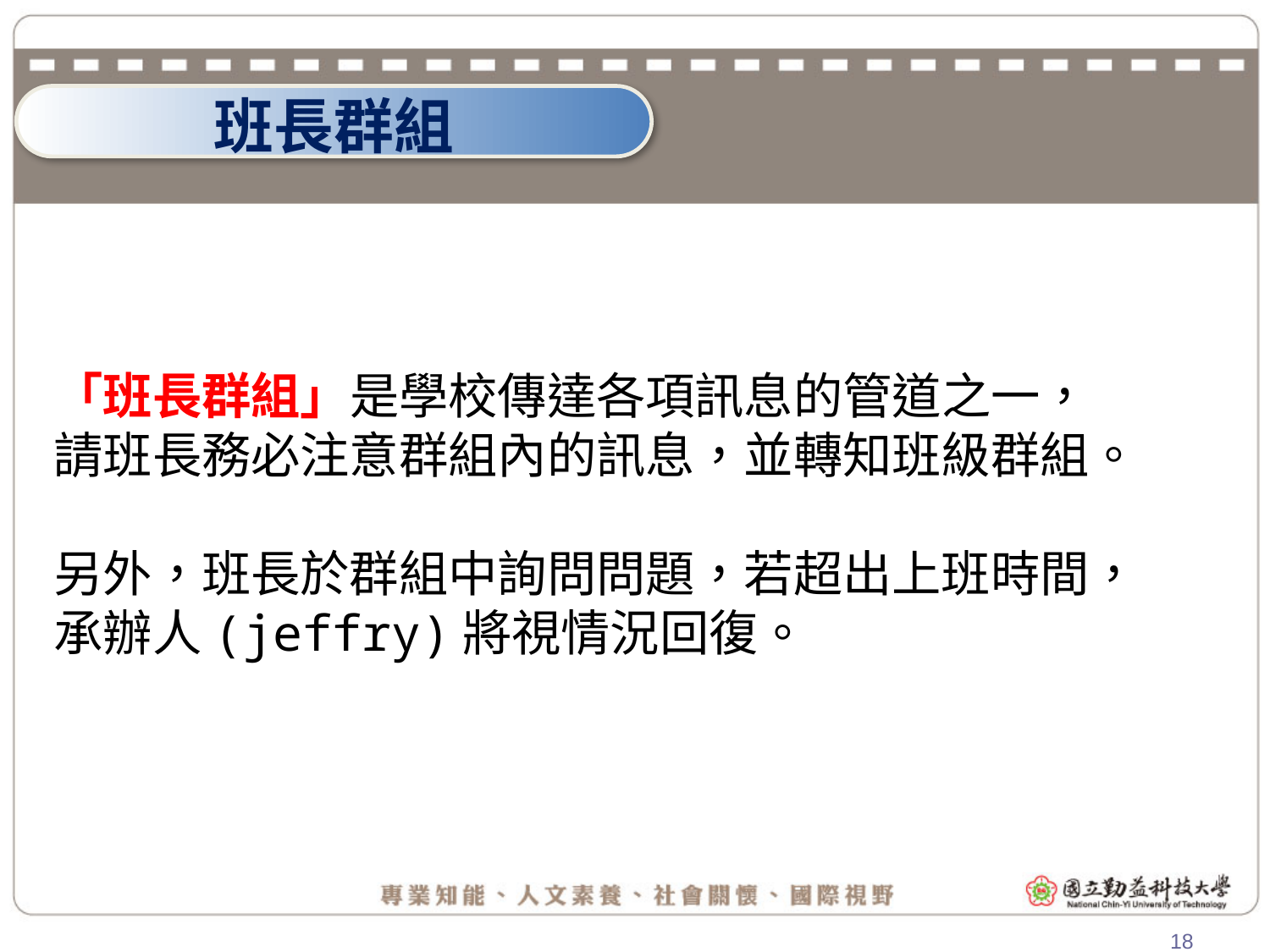

班長群組
「班長群組」是學校傳達各項訊息的管道之一，
請班長務必注意群組內的訊息，並轉知班級群組。

另外，班長於群組中詢問問題，若超出上班時間，
承辦人(jeffry)將視情況回復。

18